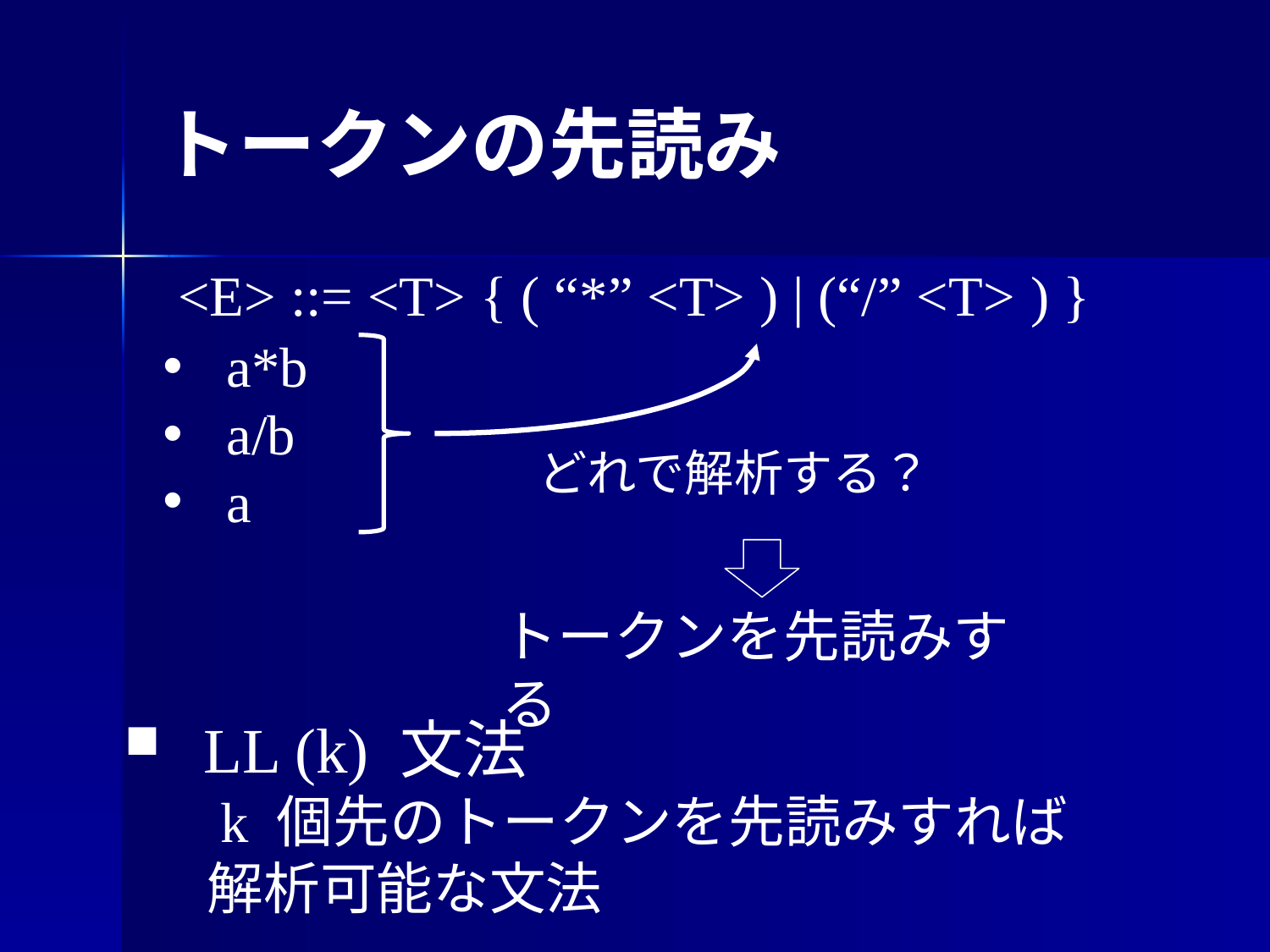

# トークンの先読み

<E> ::= <T> { ( “*” <T> ) | (“/” <T> ) }
a*b
a/b
a
どれで解析する？

トークンを先読みする
LL (k) 文法
 　k 個先のトークンを先読みすれば
 　解析可能な文法